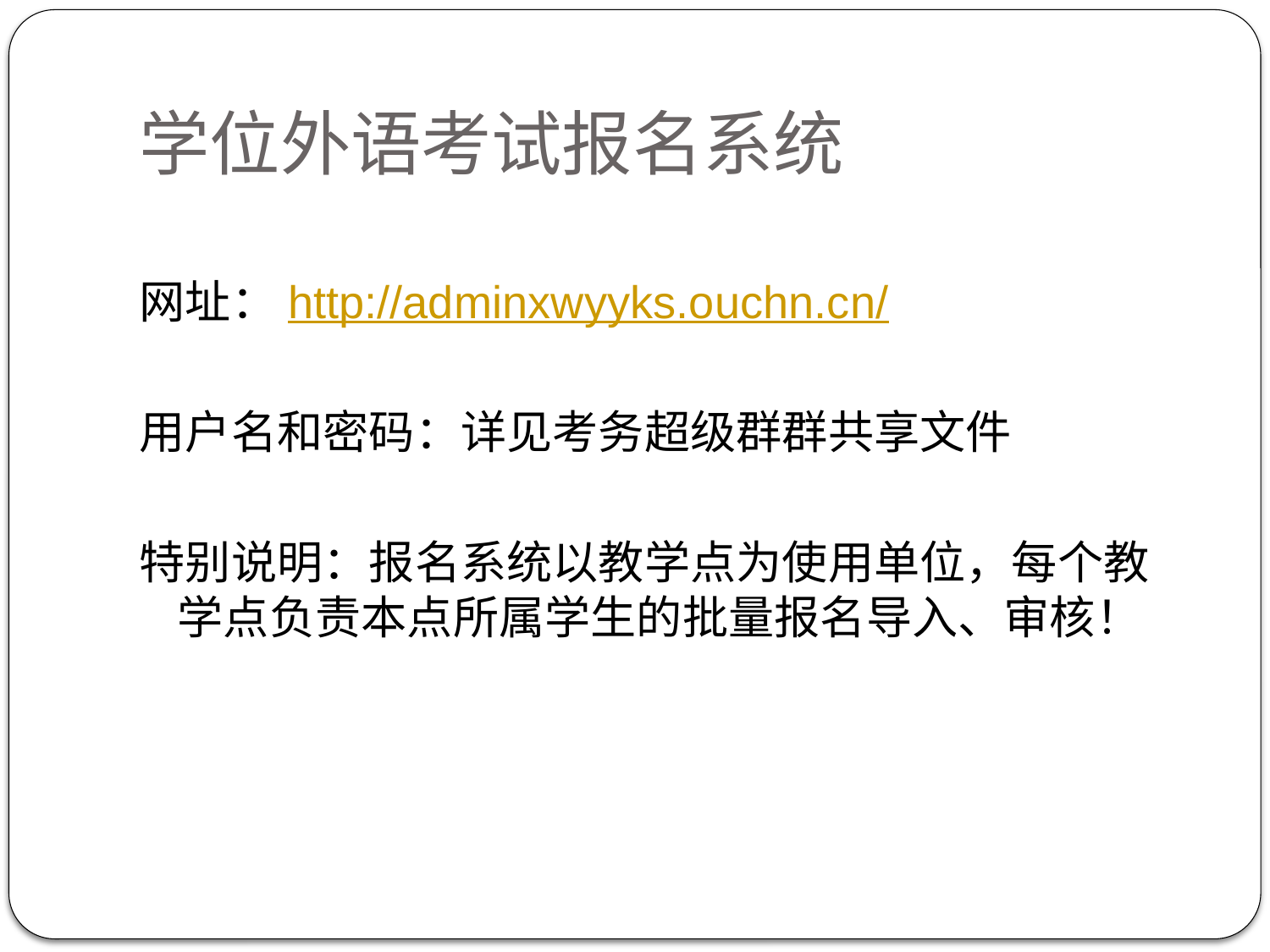

# 学位外语考试报名系统

网址：http://adminxwyyks.ouchn.cn/

用户名和密码：详见考务超级群群共享文件

特别说明：报名系统以教学点为使用单位，每个教学点负责本点所属学生的批量报名导入、审核！